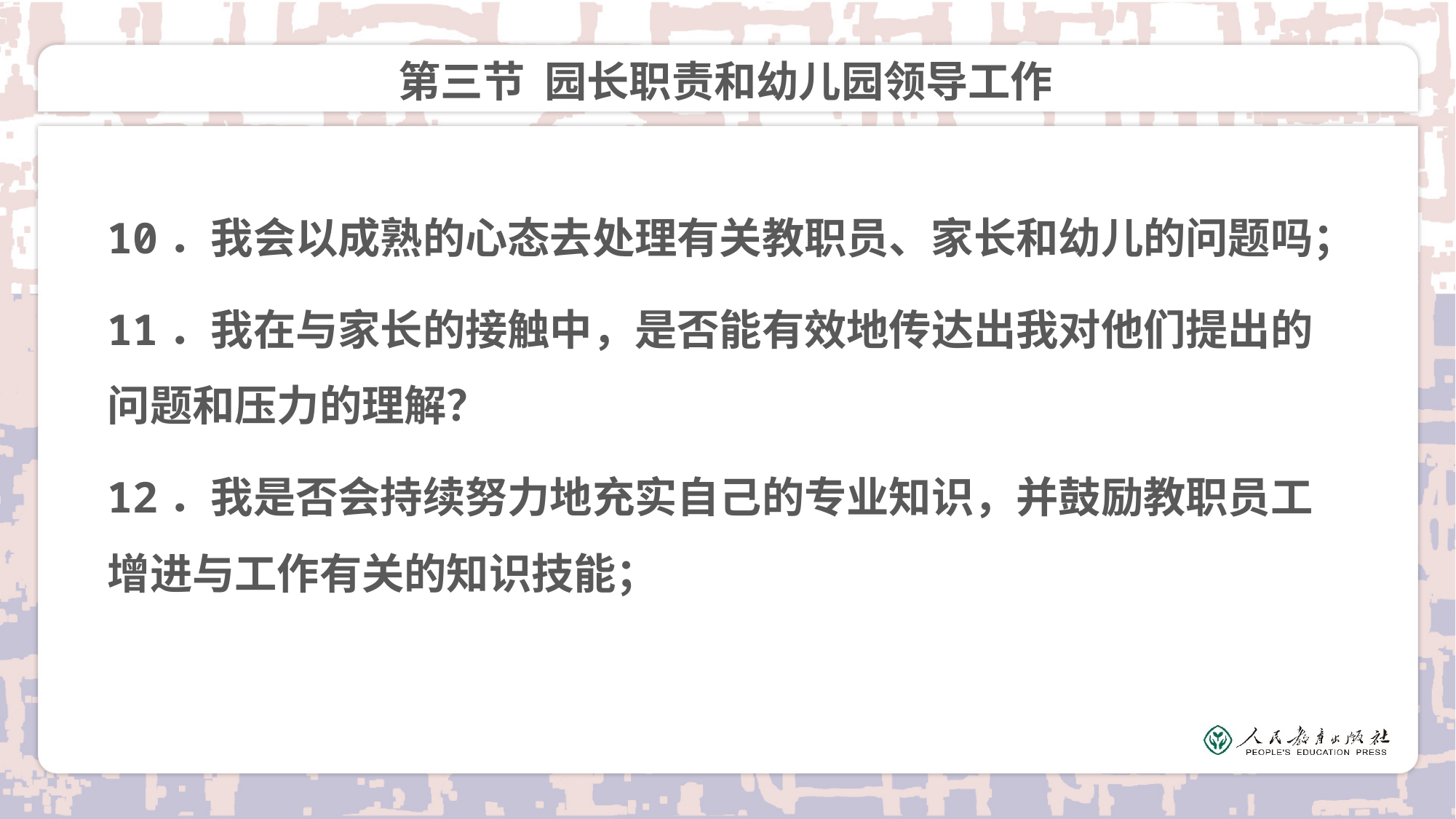

# 第三节  园长职责和幼儿园领导工作
10．我会以成熟的心态去处理有关教职员、家长和幼儿的问题吗；
11．我在与家长的接触中，是否能有效地传达出我对他们提出的问题和压力的理解？
12．我是否会持续努力地充实自己的专业知识，并鼓励教职员工增进与工作有关的知识技能；